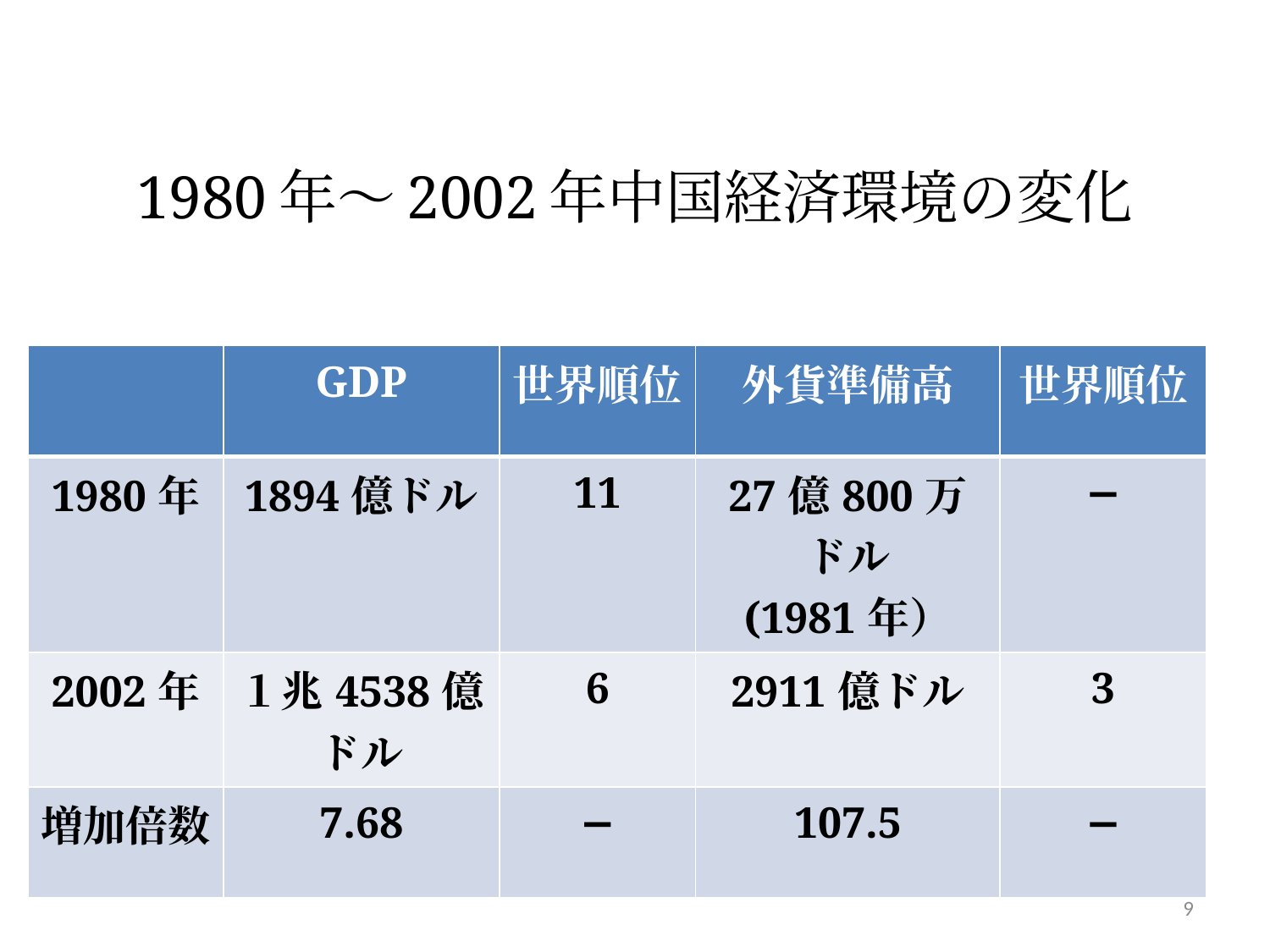

# 1980年〜2002年中国経済環境の変化
|  | GDP | 世界順位 | 外貨準備高 | 世界順位 |
| --- | --- | --- | --- | --- |
| 1980年 | 1894億ドル | 11 | 27億800万ドル (1981年） | − |
| 2002年 | １兆4538億ドル | 6 | 2911億ドル | 3 |
| 増加倍数 | 7.68 | − | 107.5 | − |
9